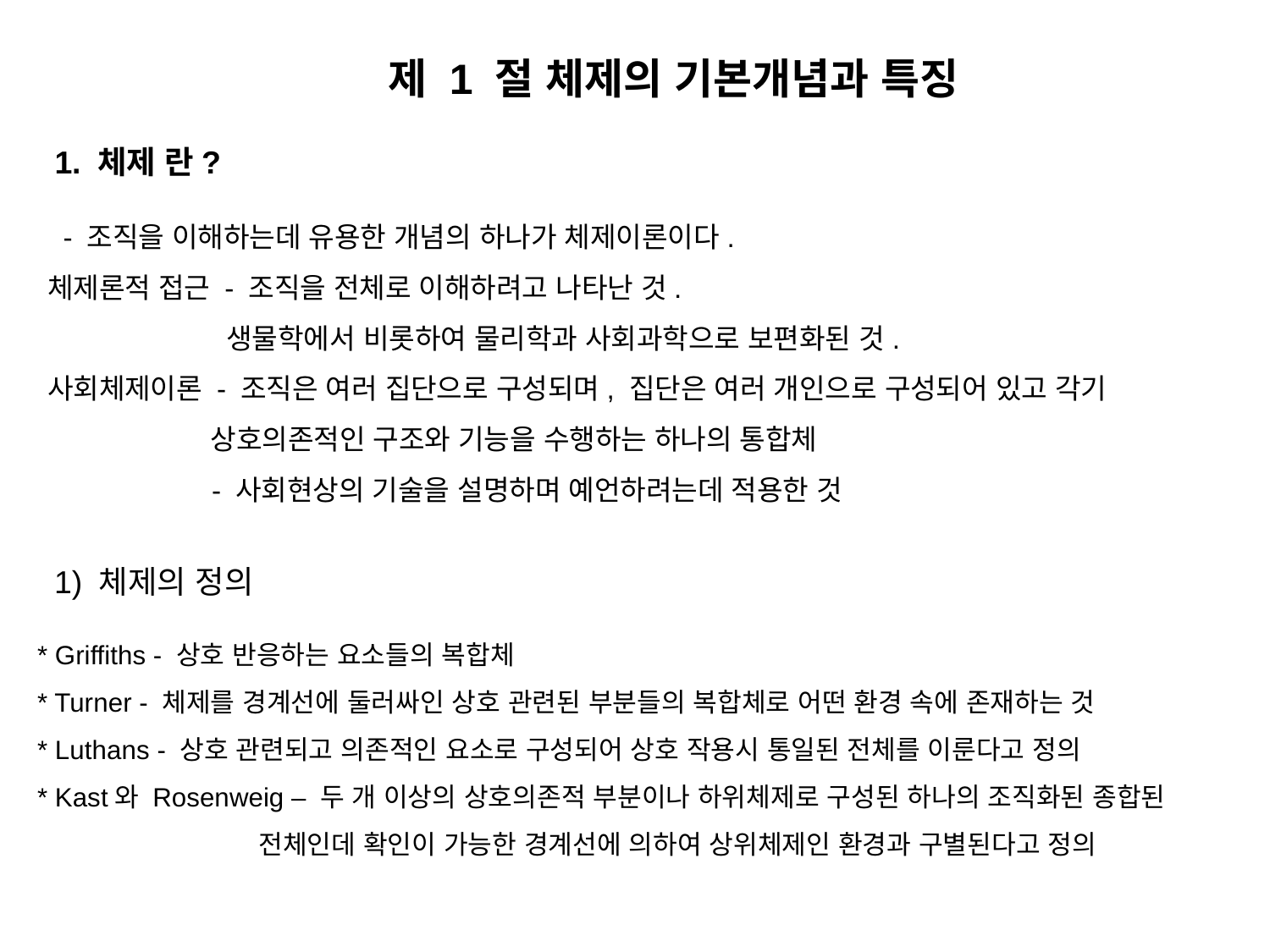

제 1 절 체제의 기본개념과 특징
1. 체제 란?
  - 조직을 이해하는데 유용한 개념의 하나가 체제이론이다.
체제론적 접근 - 조직을 전체로 이해하려고 나타난 것.
                      생물학에서 비롯하여 물리학과 사회과학으로 보편화된 것.
사회체제이론 - 조직은 여러 집단으로 구성되며, 집단은 여러 개인으로 구성되어 있고 각기
                    상호의존적인 구조와 기능을 수행하는 하나의 통합체
                     - 사회현상의 기술을 설명하며 예언하려는데 적용한 것
1) 체제의 정의
* Griffiths - 상호 반응하는 요소들의 복합체
* Turner - 체제를 경계선에 둘러싸인 상호 관련된 부분들의 복합체로 어떤 환경 속에 존재하는 것
* Luthans - 상호 관련되고 의존적인 요소로 구성되어 상호 작용시 통일된 전체를 이룬다고 정의
* Kast와 Rosenweig – 두 개 이상의 상호의존적 부분이나 하위체제로 구성된 하나의 조직화된 종합된
                             전체인데 확인이 가능한 경계선에 의하여 상위체제인 환경과 구별된다고 정의